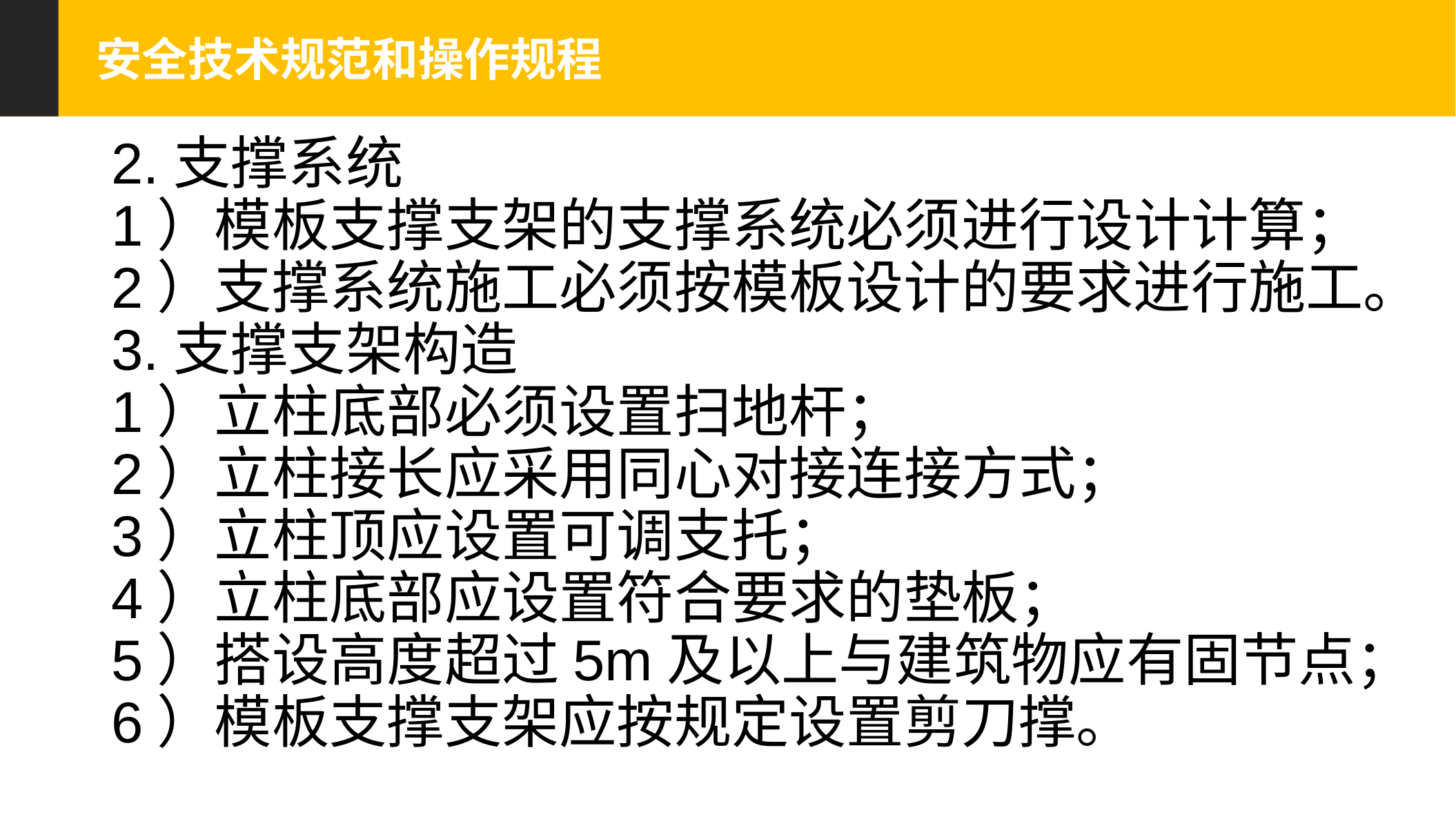

安全技术规范和操作规程
 2.支撑系统
 1）模板支撑支架的支撑系统必须进行设计计算；
 2）支撑系统施工必须按模板设计的要求进行施工。
 3.支撑支架构造
 1）立柱底部必须设置扫地杆；
 2）立柱接长应采用同心对接连接方式；
 3）立柱顶应设置可调支托；
 4）立柱底部应设置符合要求的垫板；
 5）搭设高度超过5m及以上与建筑物应有固节点；
 6）模板支撑支架应按规定设置剪刀撑。